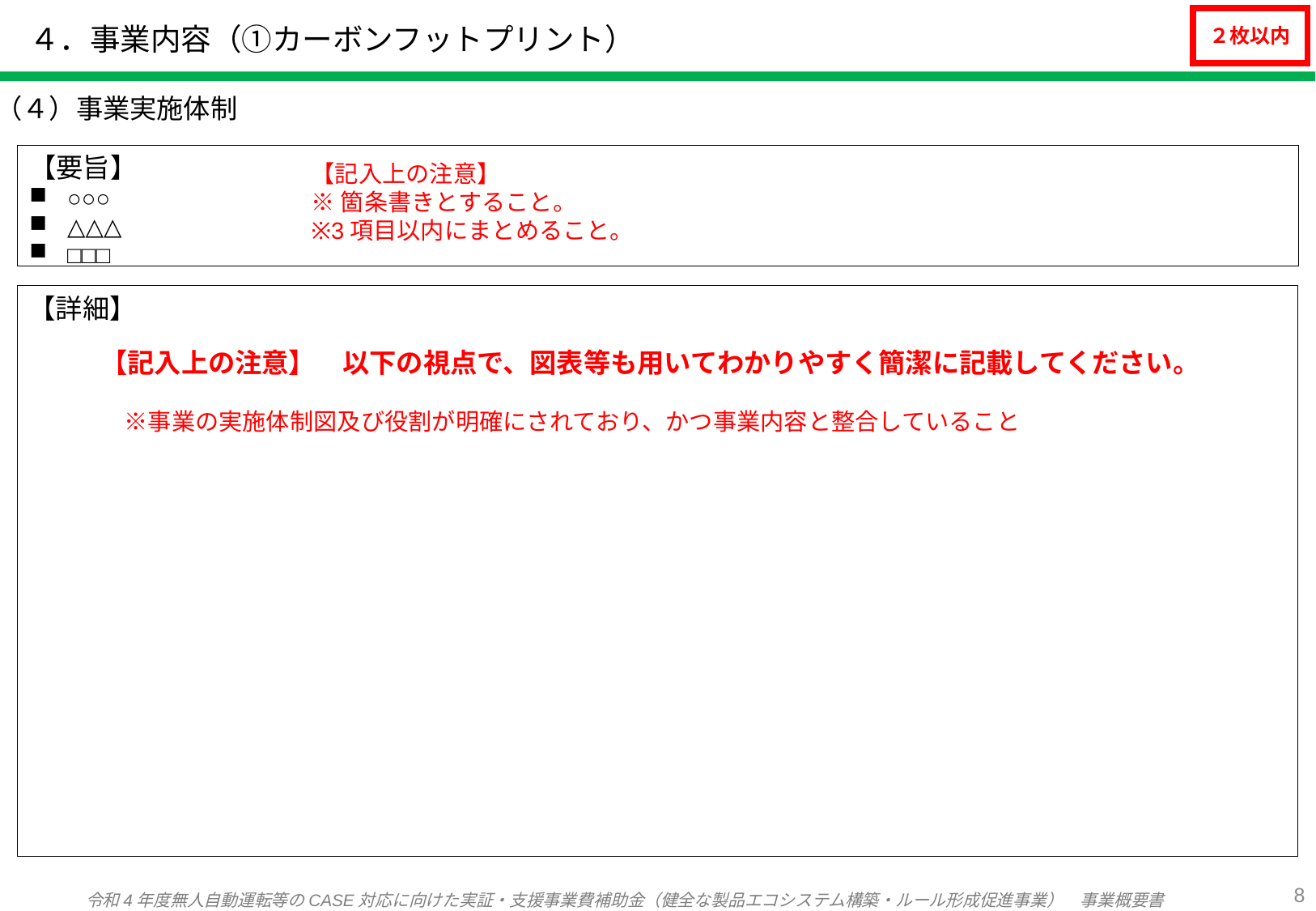

# ４．事業内容（①カーボンフットプリント）
２枚以内
（４）事業実施体制
【要旨】
○○○
△△△
□□□
【記入上の注意】
※箇条書きとすること。
※3項目以内にまとめること。
【詳細】
【記入上の注意】　以下の視点で、図表等も用いてわかりやすく簡潔に記載してください。

　※事業の実施体制図及び役割が明確にされており、かつ事業内容と整合していること
8